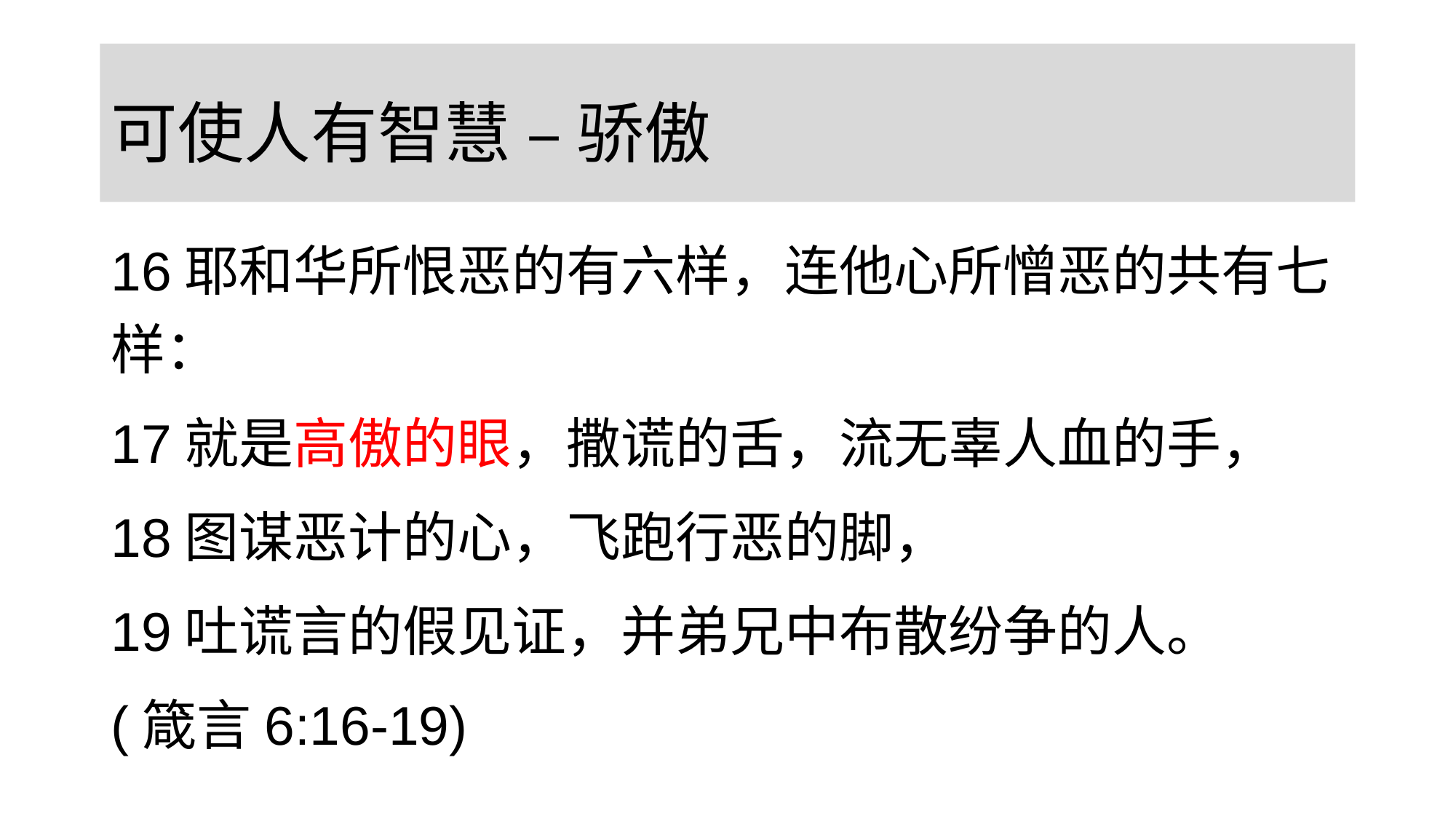

# 可使人有智慧 – 骄傲
16耶和华所恨恶的有六样，连他心所憎恶的共有七样：
17就是高傲的眼，撒谎的舌，流无辜人血的手，
18图谋恶计的心，飞跑行恶的脚，
19吐谎言的假见证，并弟兄中布散纷争的人。
(箴言6:16-19)